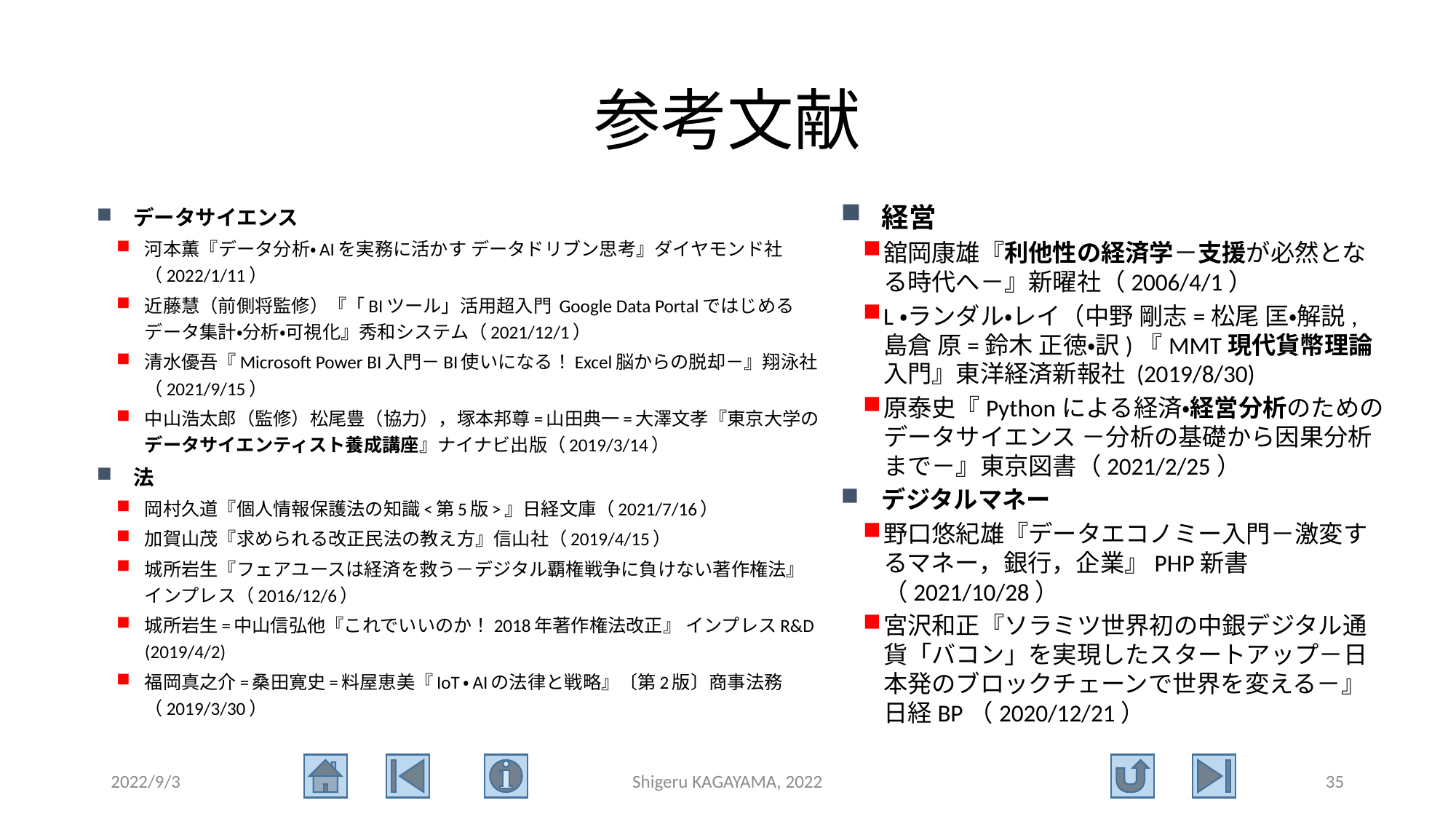

# 参考文献
経営
舘岡康雄『利他性の経済学－支援が必然となる時代へ－』新曜社（2006/4/1）
L・ランダル・レイ（中野 剛志=松尾 匡・解説, 島倉 原=鈴木 正徳・訳)『MMT現代貨幣理論入門』東洋経済新報社 (2019/8/30)
原泰史『Pythonによる経済・経営分析のためのデータサイエンス －分析の基礎から因果分析まで－』東京図書（2021/2/25）
デジタルマネー
野口悠紀雄『データエコノミー入門－激変するマネー，銀行，企業』PHP新書（2021/10/28）
宮沢和正『ソラミツ世界初の中銀デジタル通貨「バコン」を実現したスタートアップ－日本発のブロックチェーンで世界を変える－』日経BP（2020/12/21）

データサイエンス
河本薫『データ分析・AIを実務に活かす データドリブン思考』ダイヤモンド社（2022/1/11）
近藤慧（前側将監修）『「BIツール」活用超入門 Google Data Portalではじめるデータ集計・分析・可視化』秀和システム（2021/12/1）
清水優吾『Microsoft Power BI入門－BI使いになる！Excel脳からの脱却－』翔泳社（2021/9/15）
中山浩太郎（監修）松尾豊（協力），塚本邦尊=山田典一=大澤文孝『東京大学のデータサイエンティスト養成講座』ナイナビ出版（2019/3/14）
法
岡村久道『個人情報保護法の知識<第5版>』日経文庫（2021/7/16）
加賀山茂『求められる改正民法の教え方』信山社（2019/4/15）
城所岩生『フェアユースは経済を救う－デジタル覇権戦争に負けない著作権法』インプレス（2016/12/6）
城所岩生=中山信弘他『これでいいのか！2018年著作権法改正』 インプレスR&D (2019/4/2)
福岡真之介=桑田寛史=料屋恵美『IoT・AIの法律と戦略』〔第2版〕商事法務（2019/3/30）
2022/9/3
Shigeru KAGAYAMA, 2022
35
デジタル社会の法整備
相次ぐ法律の大改正の概要
2022年9月2日
名古屋大学・明治学院大学名誉教授
加賀山 茂

ご清聴ありがとうございました。